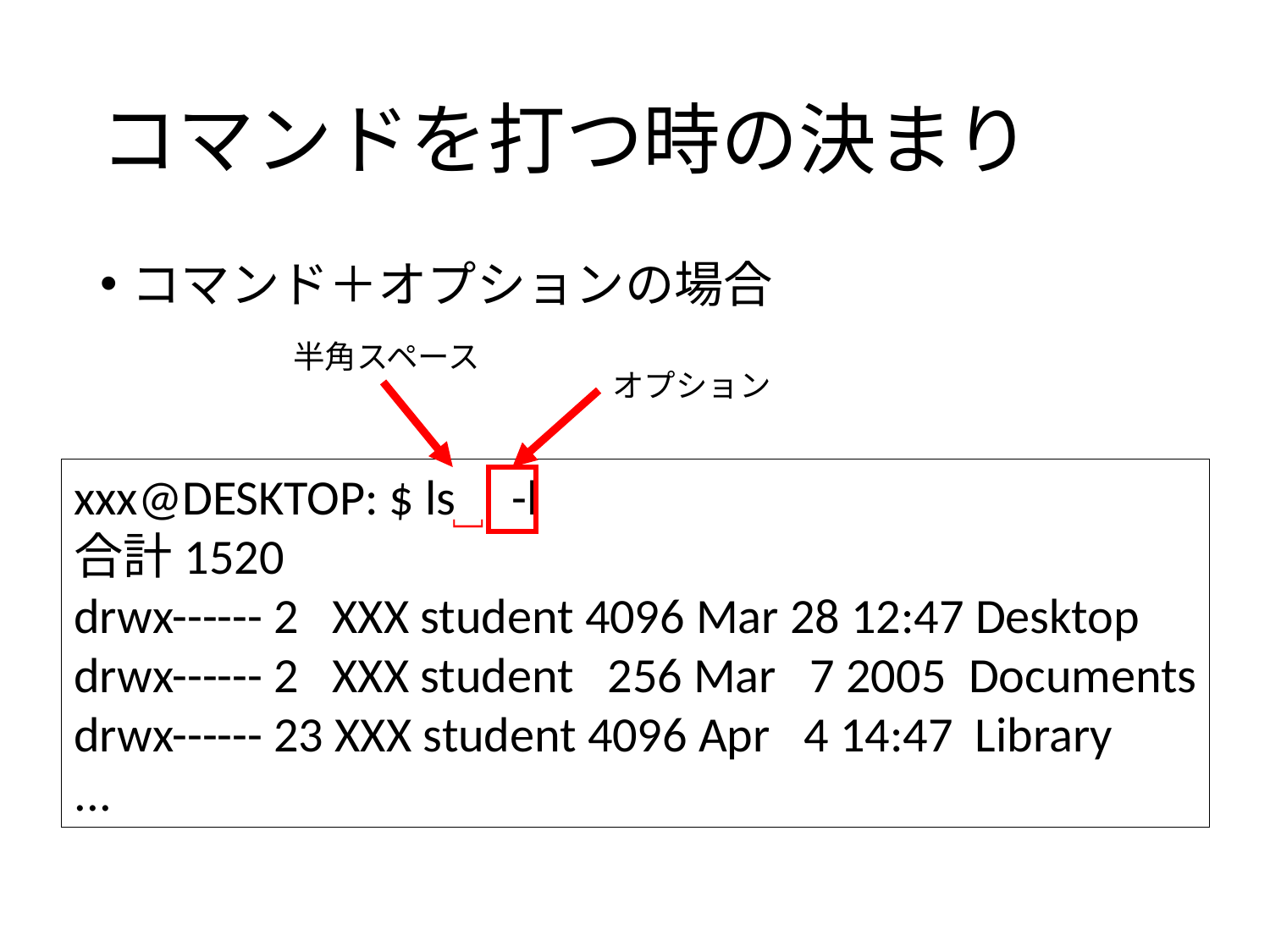

# コマンドを打つ時の決まり
コマンド＋オプションの場合

半角スペース
オプション
xxx@DESKTOP: $ ls     -l
合計1520
drwx------ 2   XXX student 4096 Mar 28 12:47 Desktop
drwx------ 2   XXX student   256 Mar   7 2005  Documents
drwx------ 23 XXX student 4096 Apr   4 14:47  Library
...

［